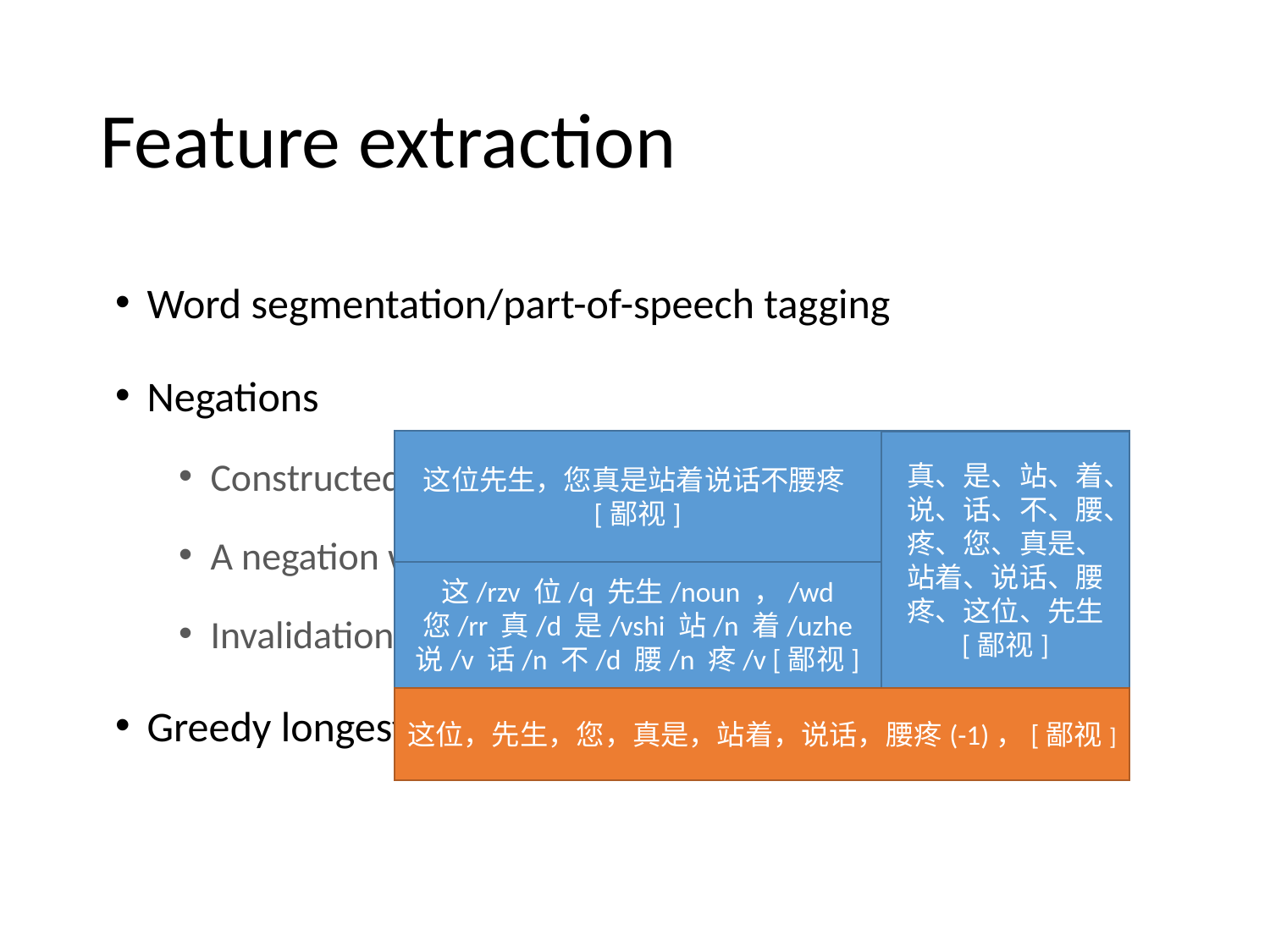

# Feature extraction
Word segmentation/part-of-speech tagging
Negations
Constructed a negation list
A negation word modifies the first v/a/p after it
Invalidation window
Greedy longest match
这位先生，您真是站着说话不腰疼[鄙视]
真、是、站、着、说、话、不、腰、疼、您、真是、站着、说话、腰疼、这位、先生 [鄙视]
这/rzv 位/q 先生/noun ，/wd 您/rr 真/d 是/vshi 站/n 着/uzhe 说/v 话/n 不/d 腰/n 疼/v [鄙视]
这位，先生，您，真是，站着，说话，腰疼(-1)，[鄙视]